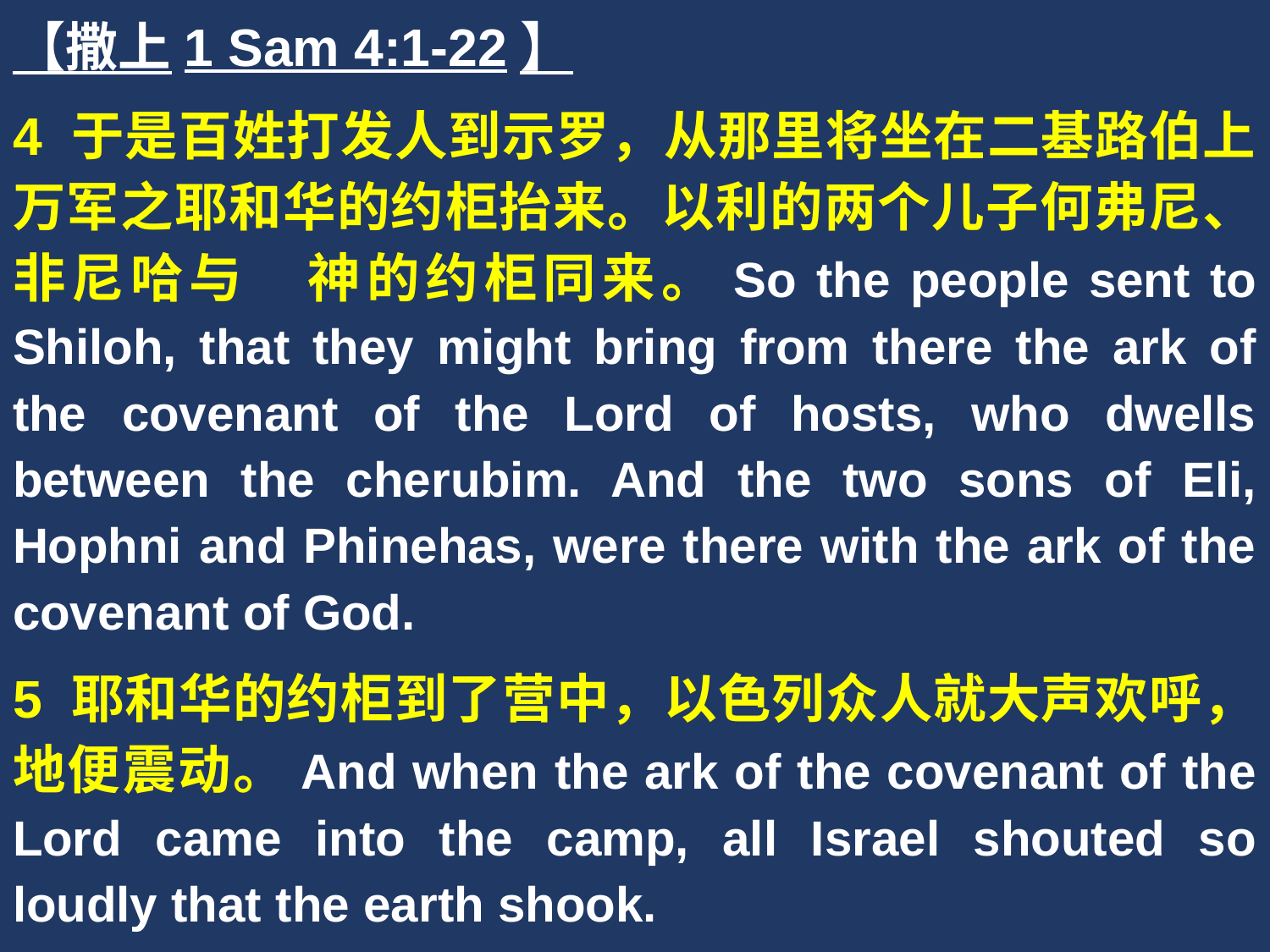

【撒上1 Sam 4:1-22】
4 于是百姓打发人到示罗，从那里将坐在二基路伯上万军之耶和华的约柜抬来。以利的两个儿子何弗尼、非尼哈与　神的约柜同来。So the people sent to Shiloh, that they might bring from there the ark of the covenant of the Lord of hosts, who dwells between the cherubim. And the two sons of Eli, Hophni and Phinehas, were there with the ark of the covenant of God.
5 耶和华的约柜到了营中，以色列众人就大声欢呼，地便震动。And when the ark of the covenant of the Lord came into the camp, all Israel shouted so loudly that the earth shook.